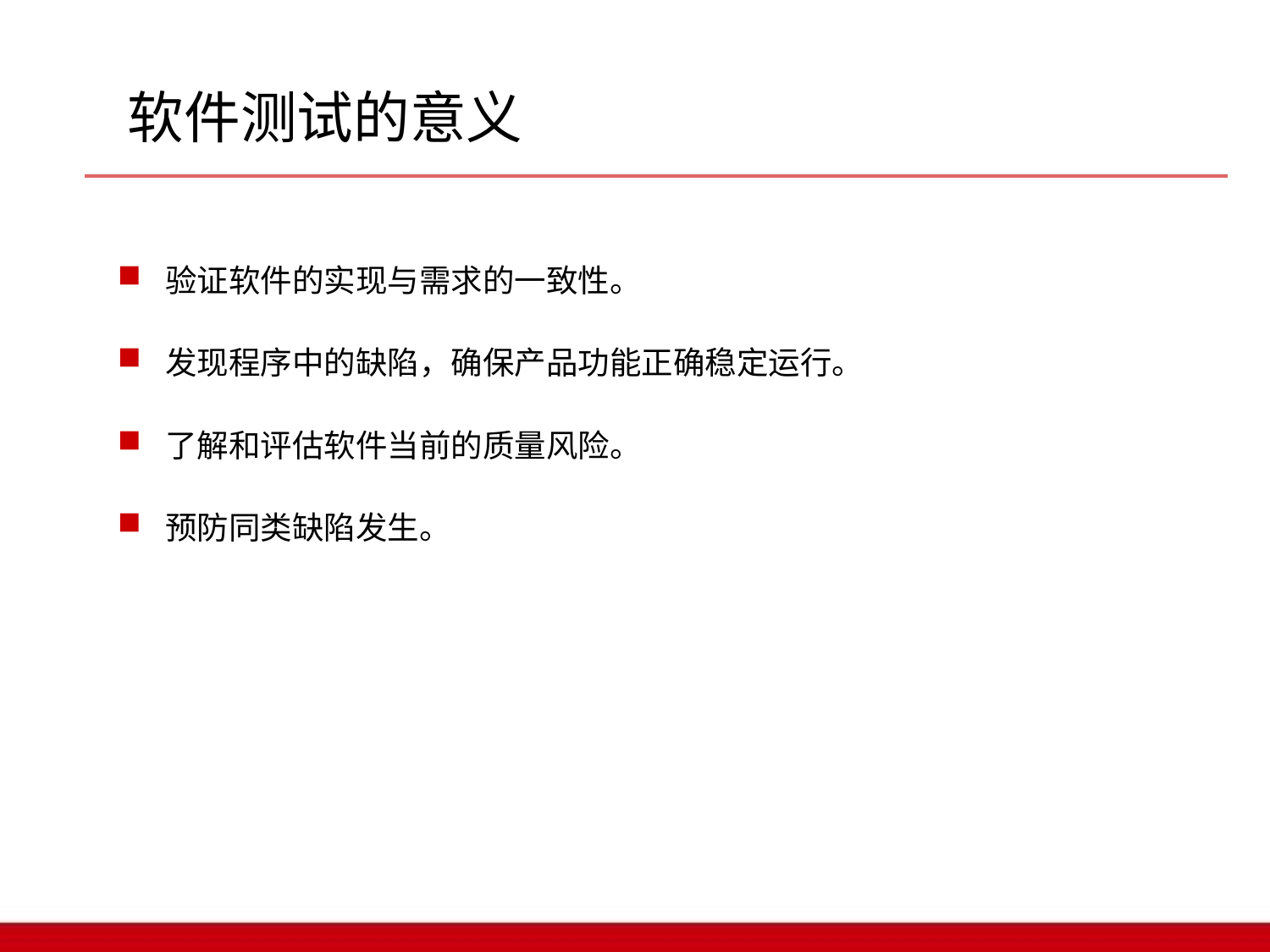

软件测试的意义
验证软件的实现与需求的一致性。
发现程序中的缺陷，确保产品功能正确稳定运行。
了解和评估软件当前的质量风险。
预防同类缺陷发生。